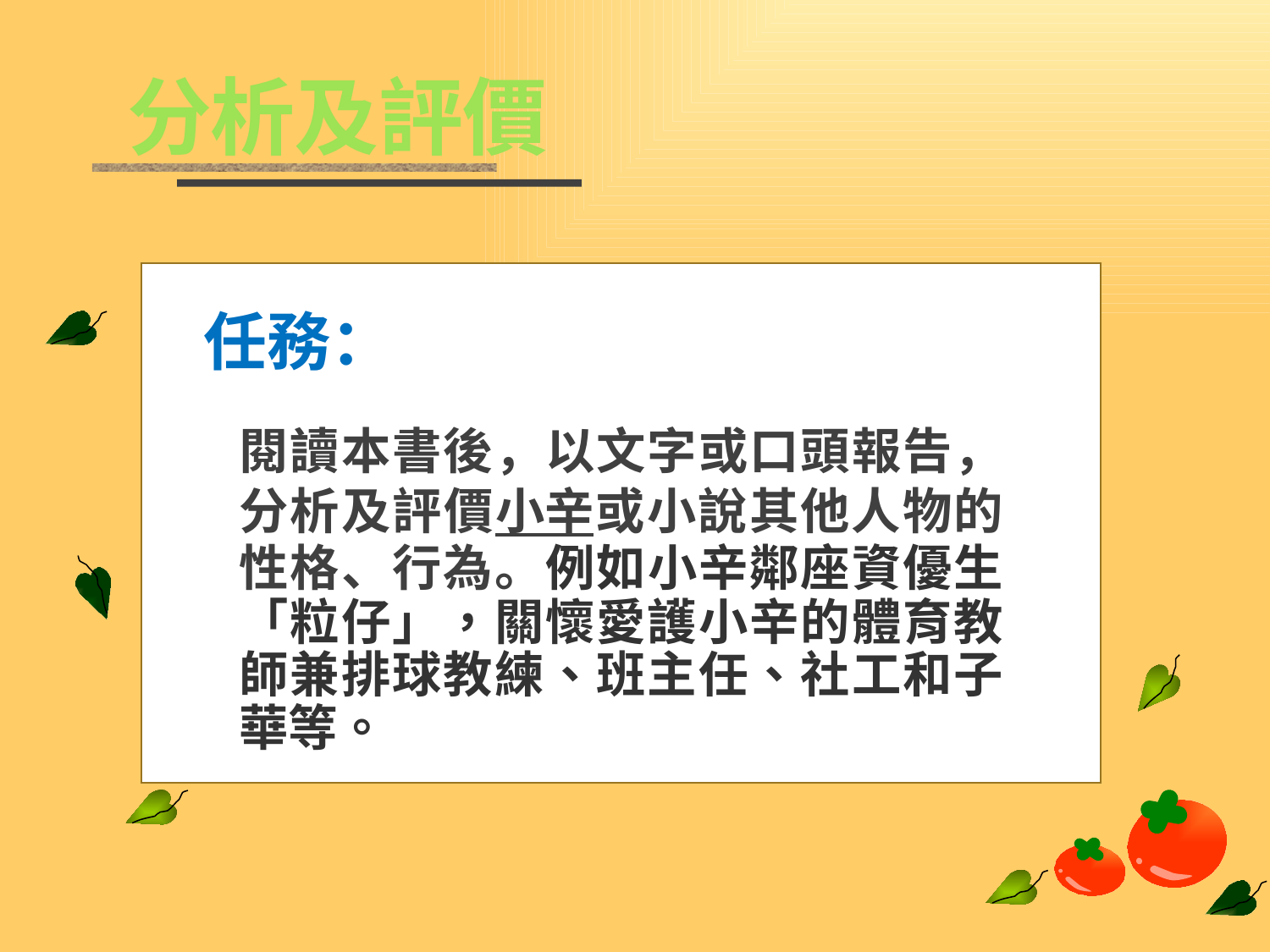

分析及評價

任務：
閱讀本書後，以文字或口頭報告，分析及評價小辛或小說其他人物的性格、行為。例如小辛鄰座資優生「粒仔」，關懷愛護小辛的體育教師兼排球教練、班主任、社工和子華等。